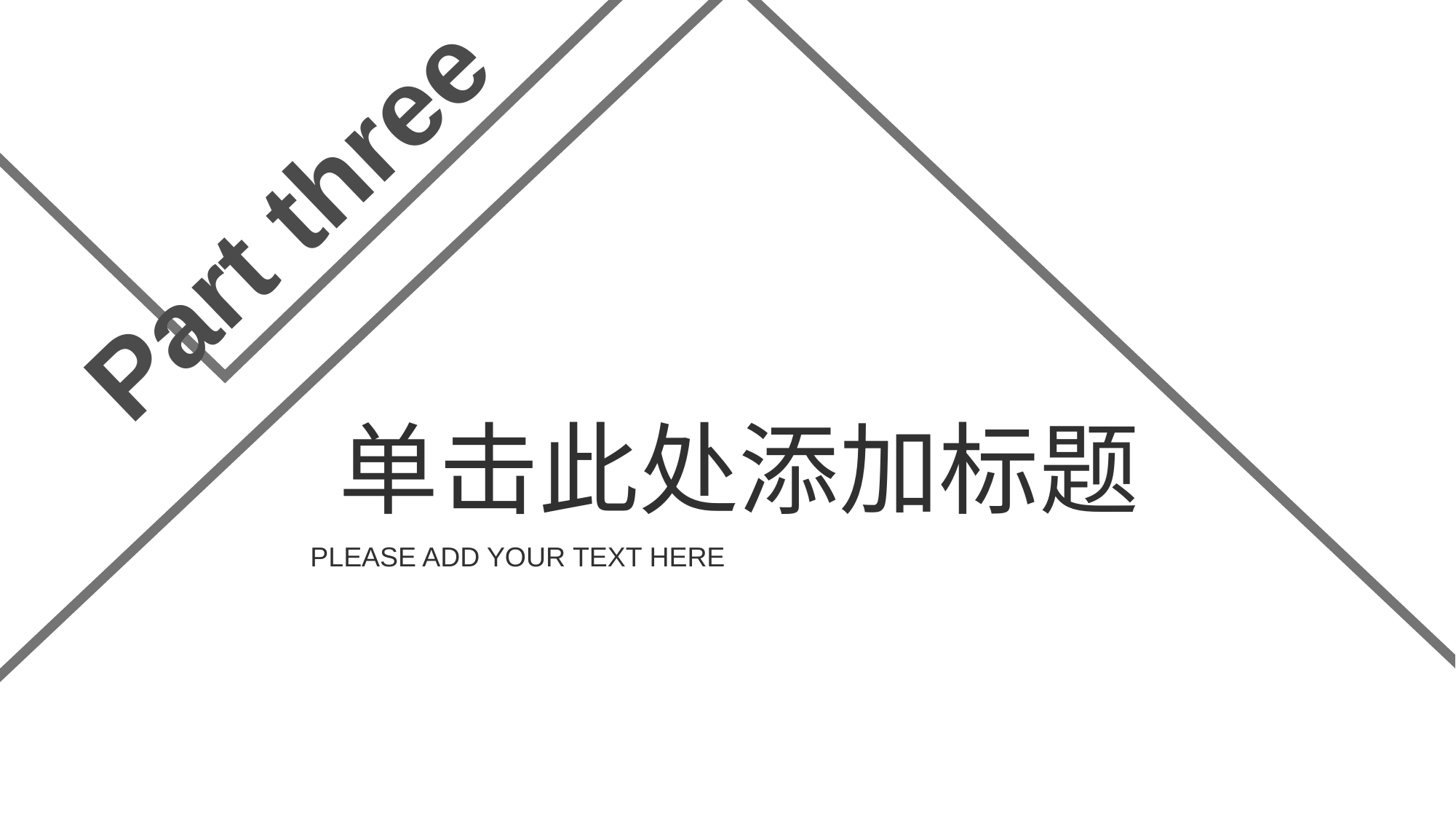

Part three
单击此处添加标题
PLEASE ADD YOUR TEXT HERE